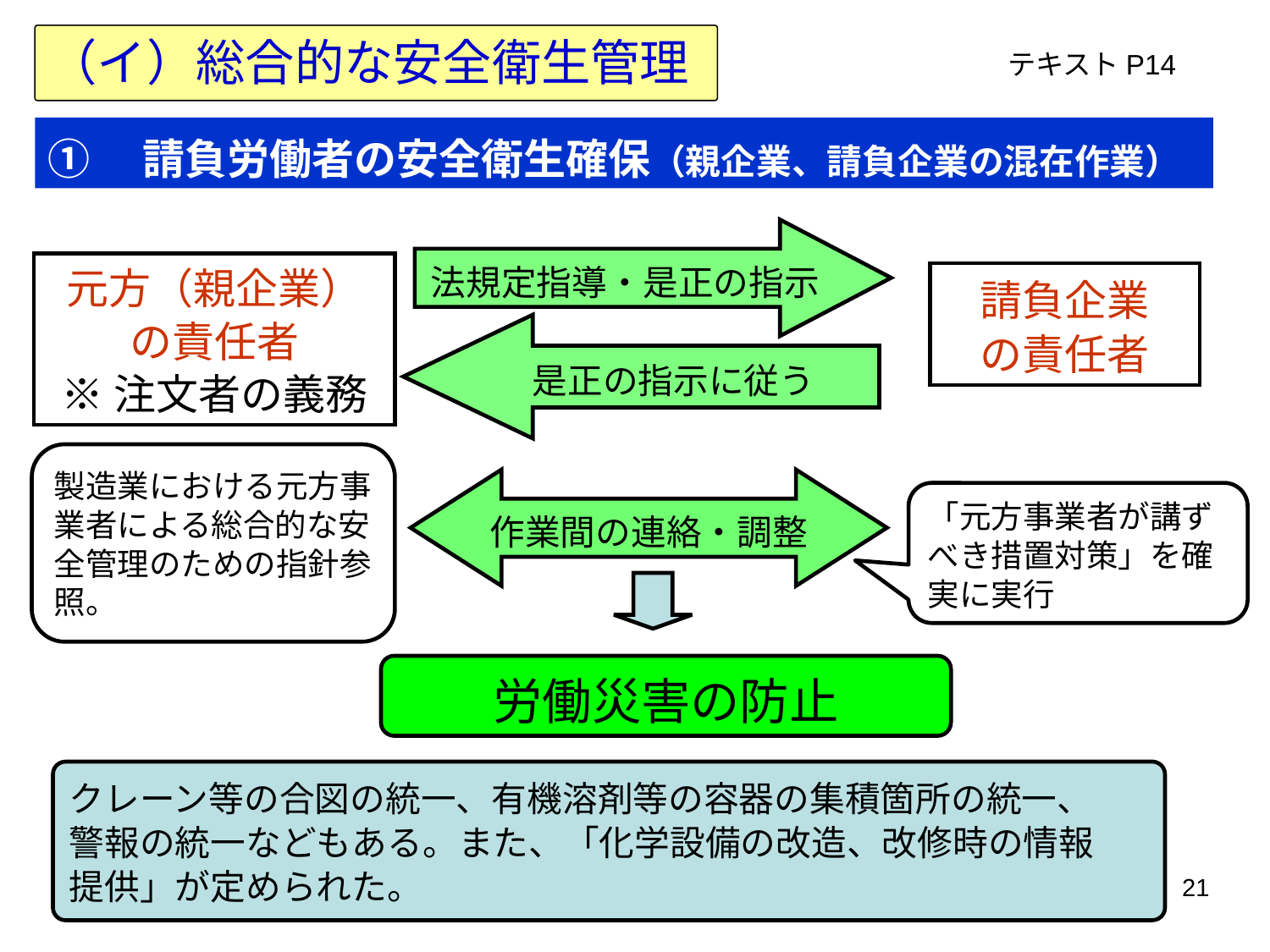

（イ）総合的な安全衛生管理
テキストP14
①　請負労働者の安全衛生確保（親企業、請負企業の混在作業）
法規定指導・是正の指示
元方（親企業）
の責任者
※注文者の義務
請負企業
の責任者
是正の指示に従う
製造業における元方事
業者による総合的な安
全管理のための指針参
照。
作業間の連絡・調整
「元方事業者が講ずべき措置対策」を確実に実行

労働災害の防止
クレーン等の合図の統一、有機溶剤等の容器の集積箇所の統一、
警報の統一などもある。また、「化学設備の改造、改修時の情報
提供」が定められた。
21